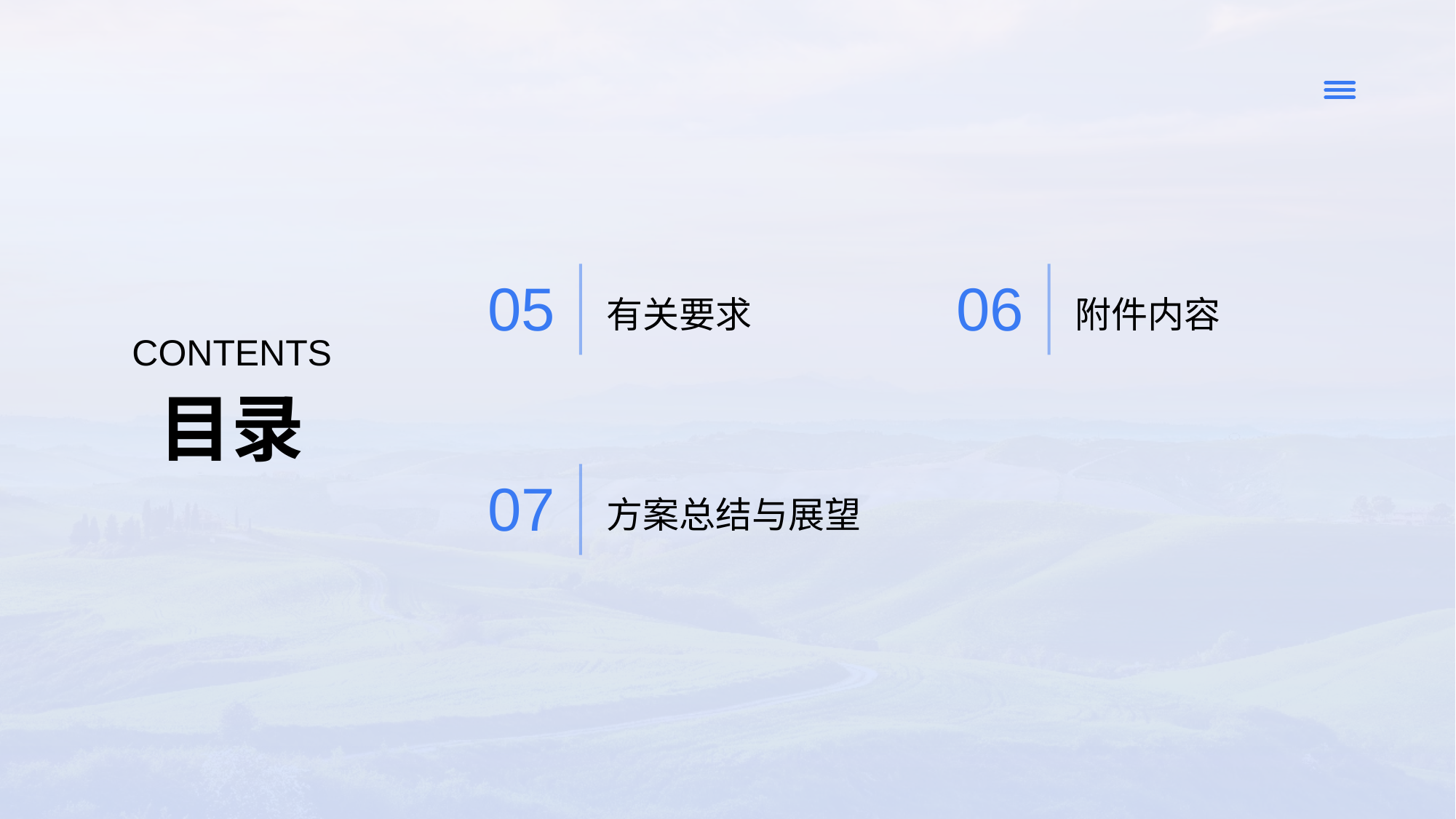

有关要求
附件内容

05
06
CONTENTS
目录
方案总结与展望

07